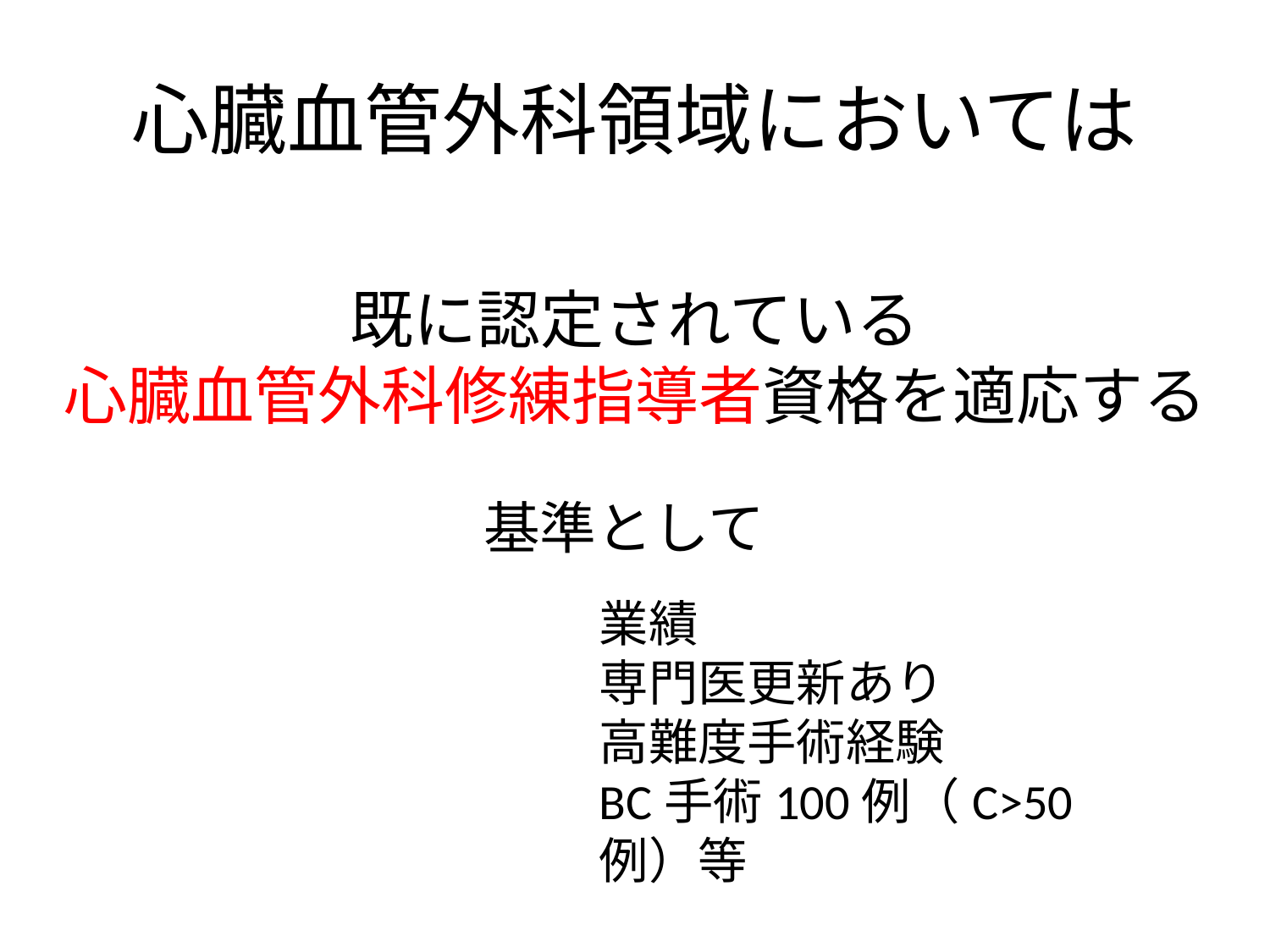

# 心臓血管外科領域においては
既に認定されている
心臓血管外科修練指導者資格を適応する
基準として
業績
専門医更新あり
高難度手術経験
BC手術100例（C>50例）等